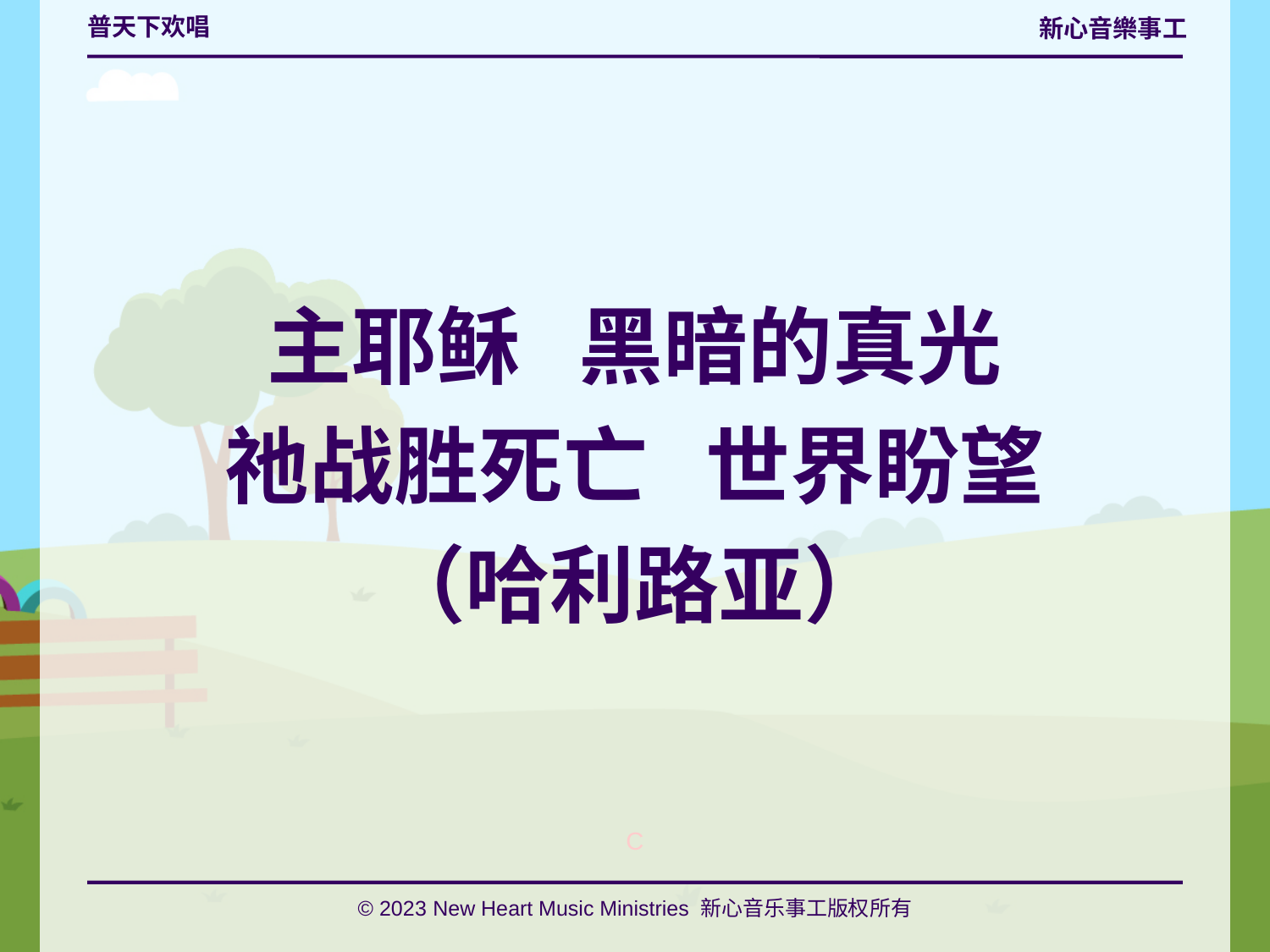

# 普天下欢唱
主耶稣   黑暗的真光
祂战胜死亡   世界盼望
（哈利路亚）
C
© 2023 New Heart Music Ministries 新心音乐事工版权所有